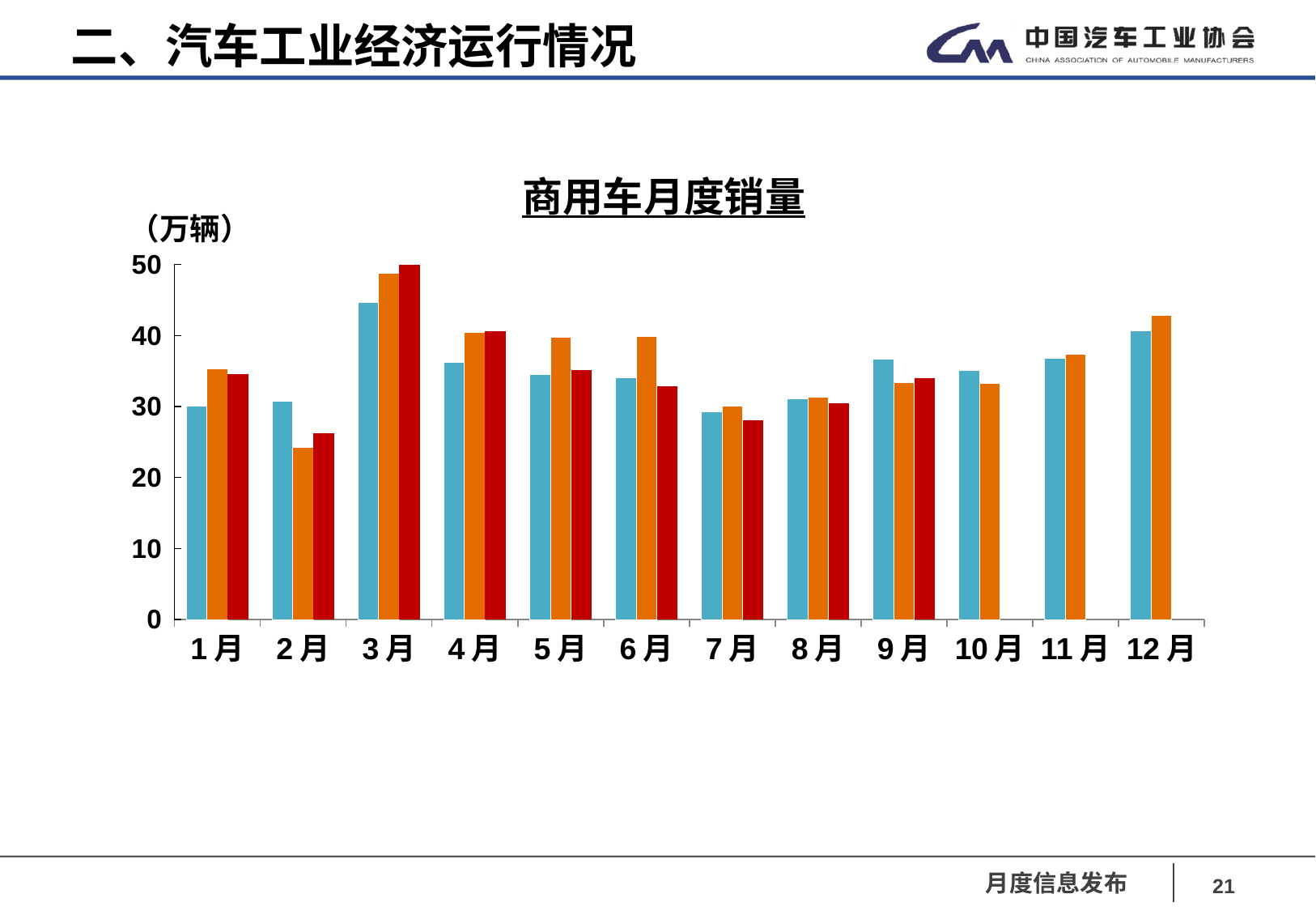

二、汽车工业经济运行情况

### Chart

| Category | 2017年 | 2018年 | 2019年 |
|---|---|---|---|
| 1月 | 30.1 | 35.3 | 34.6 |
| 2月 | 30.7 | 24.2 | 26.2 |
| 3月 | 44.7 | 48.8 | 50.1 |
| 4月 | 36.2 | 40.4 | 40.6 |
| 5月 | 34.5 | 39.8 | 35.1 |
| 6月 | 34.0 | 39.9 | 32.9 |
| 7月 | 29.3 | 30.0 | 28.1 |
| 8月 | 31.1 | 31.3 | 30.5 |
| 9月 | 36.7 | 33.4 | 34.0 |
| 10月 | 35.1 | 33.3 | None |
| 11月 | 36.8 | 37.4 | None |
| 12月 | 40.7 | 42.8 | None |
商用车月度销量